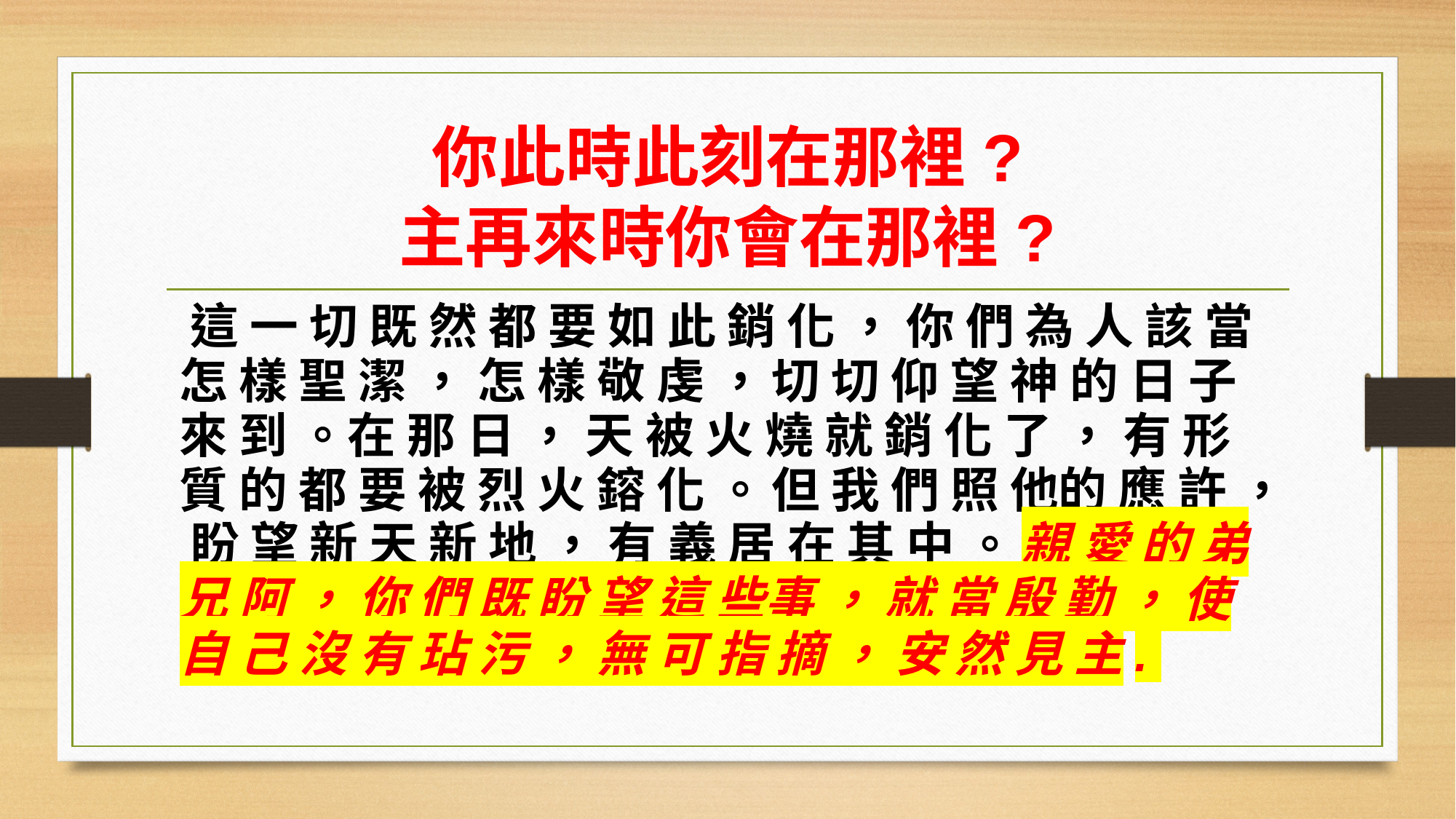

# 你此時此刻在那裡? 主再來時你會在那裡?
   這 一 切 既 然 都 要 如 此 銷 化 ， 你 們 為 人 該 當 怎 樣 聖 潔 ， 怎 樣 敬 虔 ， 切 切 仰 望 神 的 日 子 來 到 。在 那 日 ， 天 被 火 燒 就 銷 化 了 ， 有 形 質 的 都 要 被 烈 火 鎔 化 。 但 我 們 照 他的 應 許 ， 盼 望 新 天 新 地 ， 有 義 居 在 其 中 。 親 愛 的 弟 兄 阿 ， 你 們 既 盼 望 這 些事 ， 就 當 殷 勤 ， 使 自 己 沒 有 玷 污 ， 無 可 指 摘 ， 安 然 見 主.